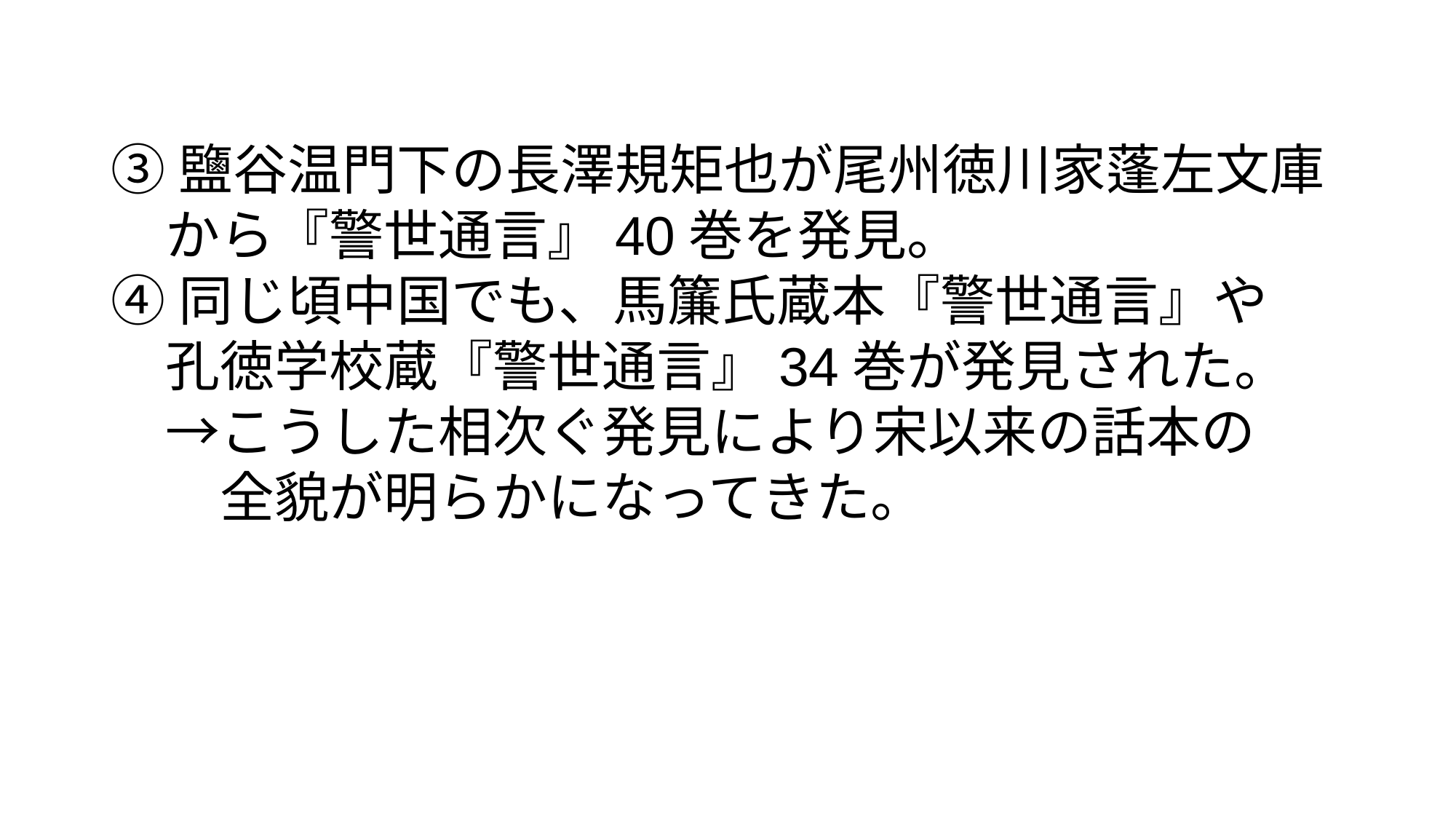

#

③鹽谷温門下の長澤規矩也が尾州徳川家蓬左文庫
　から『警世通言』40巻を発見。
④同じ頃中国でも、馬簾氏蔵本『警世通言』や
　孔徳学校蔵『警世通言』34巻が発見された。
　→こうした相次ぐ発見により宋以来の話本の
　　全貌が明らかになってきた。